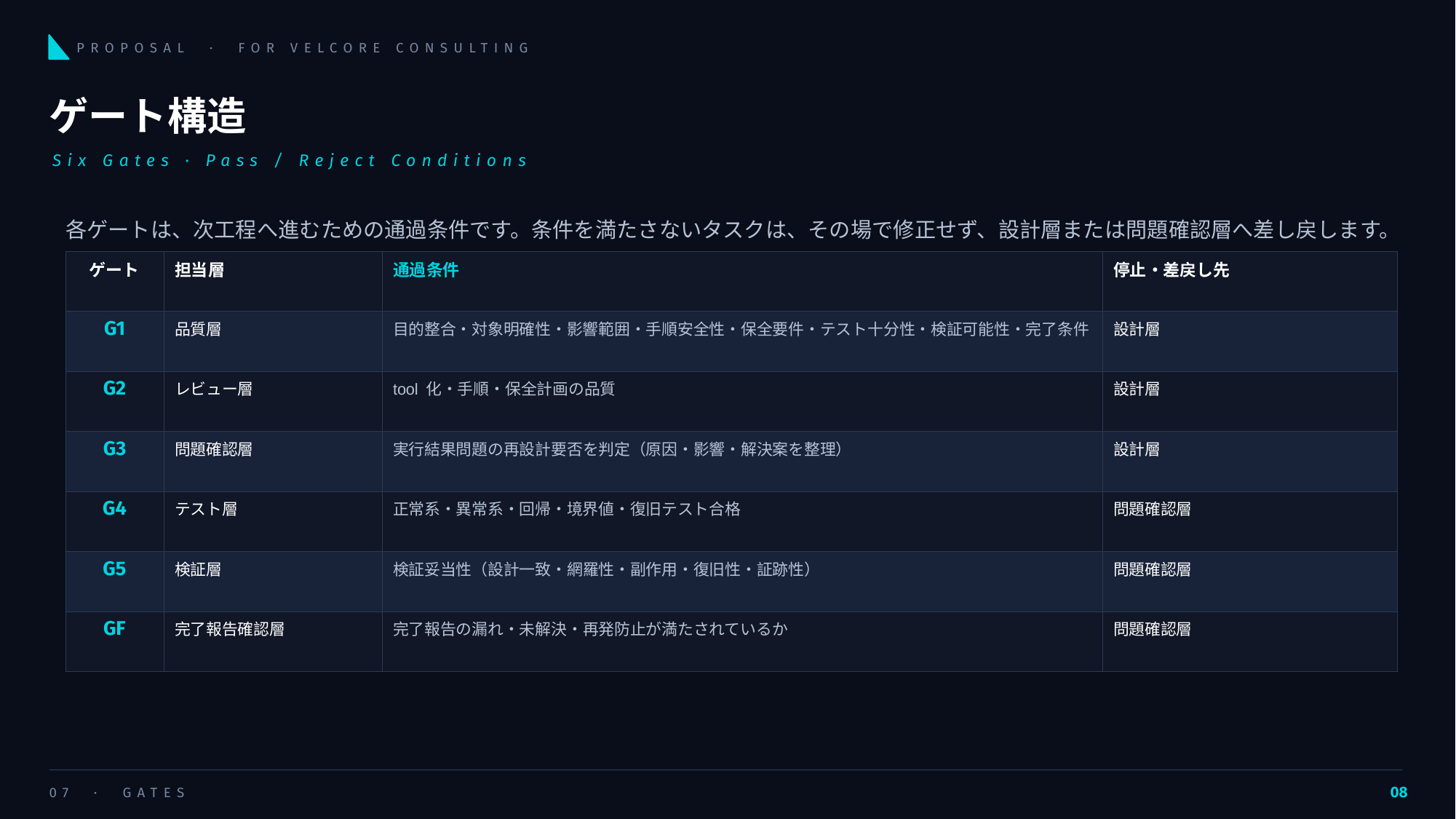

PROPOSAL  ·  FOR VELCORE CONSULTING

ゲート構造
Six Gates · Pass / Reject Conditions
各ゲートは、次工程へ進むための通過条件です。条件を満たさないタスクは、その場で修正せず、設計層または問題確認層へ差し戻します。
| ゲート | 担当層 | 通過条件 | 停止・差戻し先 |
| --- | --- | --- | --- |
| G1 | 品質層 | 目的整合・対象明確性・影響範囲・手順安全性・保全要件・テスト十分性・検証可能性・完了条件 | 設計層 |
| G2 | レビュー層 | tool 化・手順・保全計画の品質 | 設計層 |
| G3 | 問題確認層 | 実行結果問題の再設計要否を判定（原因・影響・解決案を整理） | 設計層 |
| G4 | テスト層 | 正常系・異常系・回帰・境界値・復旧テスト合格 | 問題確認層 |
| G5 | 検証層 | 検証妥当性（設計一致・網羅性・副作用・復旧性・証跡性） | 問題確認層 |
| GF | 完了報告確認層 | 完了報告の漏れ・未解決・再発防止が満たされているか | 問題確認層 |

07  ·  GATES
08